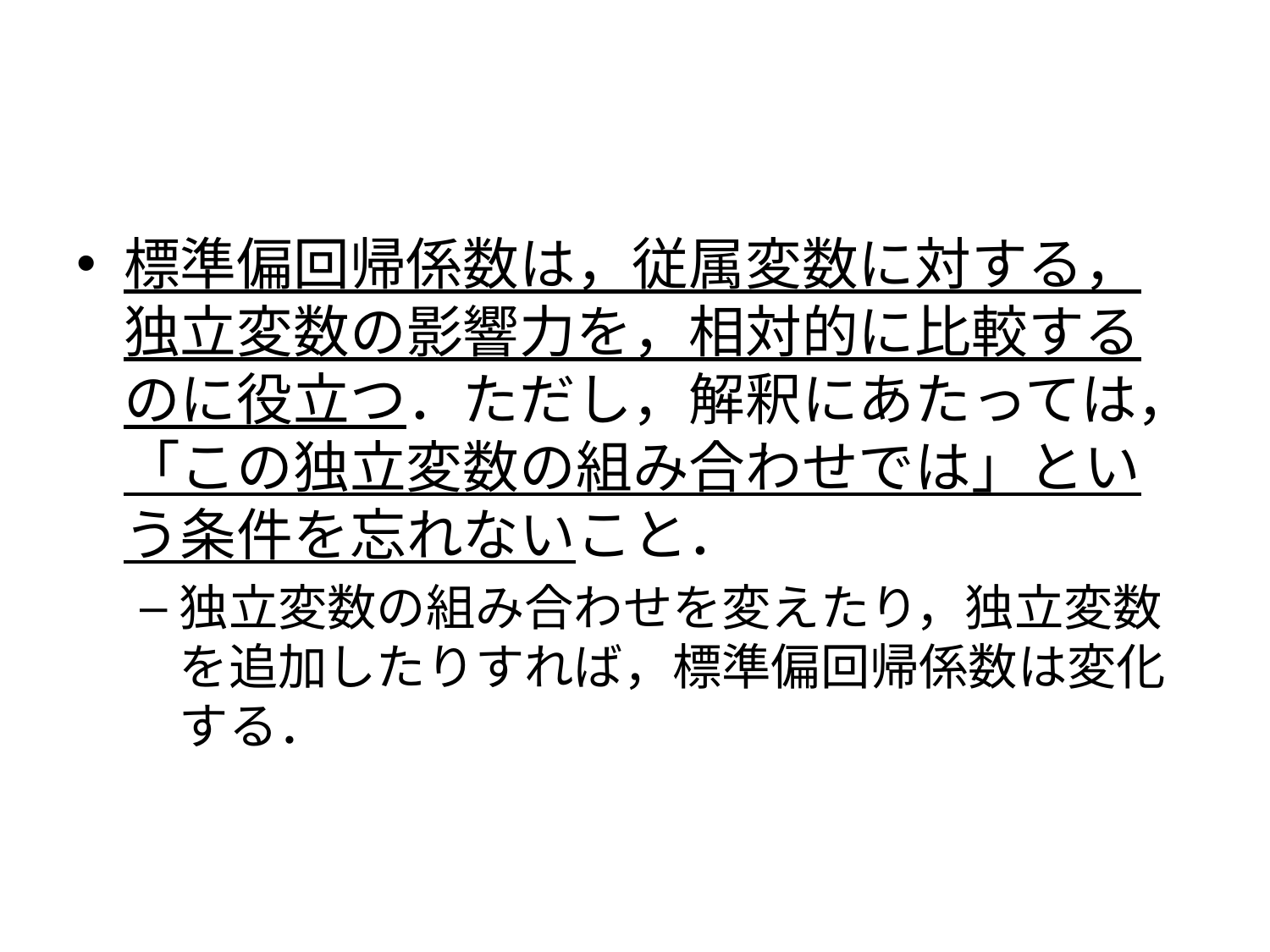

#
標準偏回帰係数は，従属変数に対する，独立変数の影響力を，相対的に比較するのに役立つ．ただし，解釈にあたっては，「この独立変数の組み合わせでは」という条件を忘れないこと．
独立変数の組み合わせを変えたり，独立変数を追加したりすれば，標準偏回帰係数は変化する．